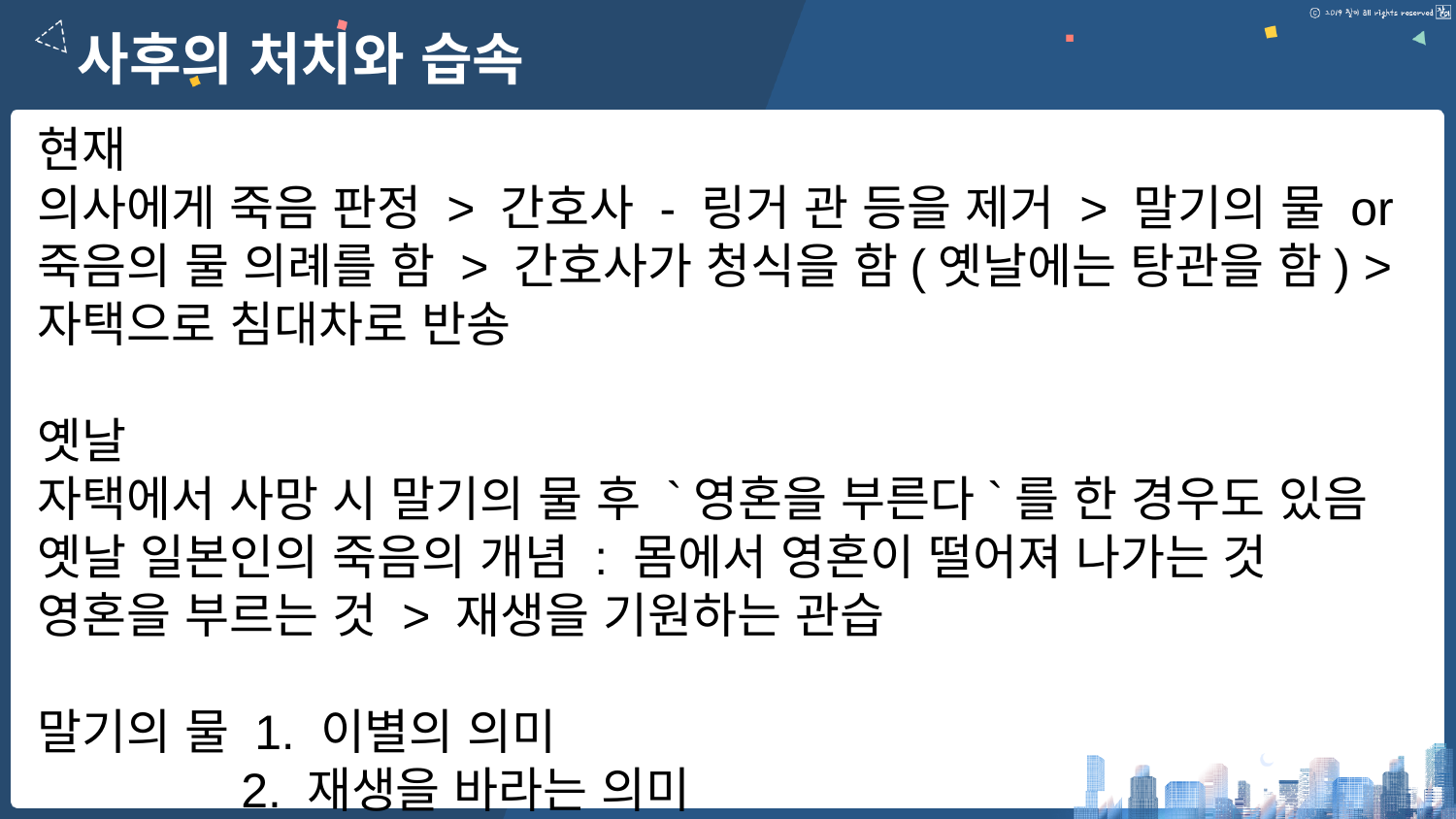

사후의 처치와 습속
현재
의사에게 죽음 판정 > 간호사 - 링거 관 등을 제거 > 말기의 물 or 죽음의 물 의례를 함 > 간호사가 청식을 함(옛날에는 탕관을 함) > 자택으로 침대차로 반송

옛날
자택에서 사망 시 말기의 물 후 `영혼을 부른다`를 한 경우도 있음
옛날 일본인의 죽음의 개념 : 몸에서 영혼이 떨어져 나가는 것
영혼을 부르는 것 > 재생을 기원하는 관습

말기의 물 1. 이별의 의미
               2. 재생을 바라는 의미